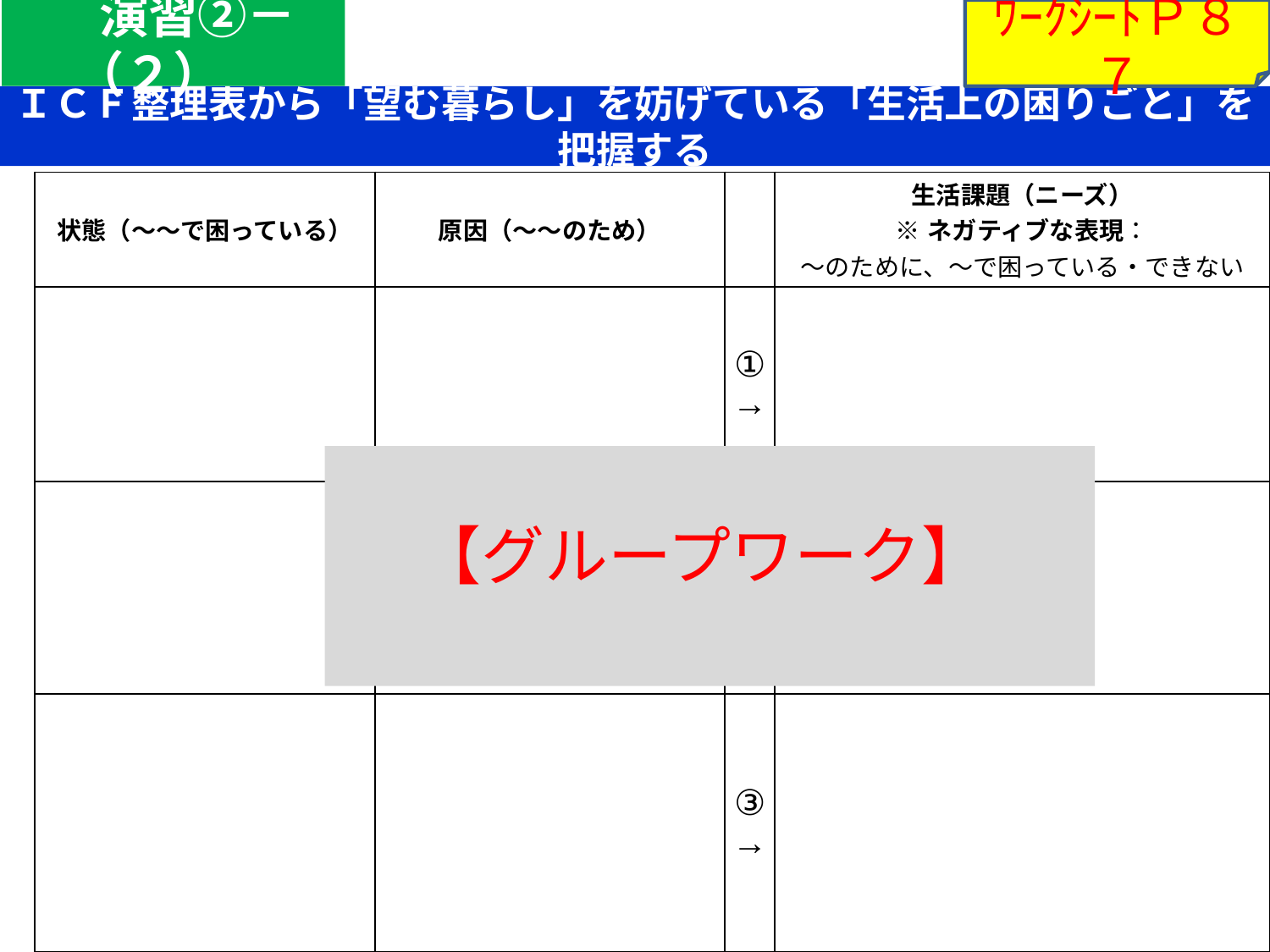

演習②－（２）
ﾜｰｸｼｰﾄＰ８７
ＩＣＦ整理表から「望む暮らし」を妨げている「生活上の困りごと」を把握する
| 状態（～～で困っている） | 原因（～～のため） |  | 生活課題（ニーズ） ※ネガティブな表現： ～のために、～で困っている・できない |
| --- | --- | --- | --- |
|  |  | ① → |  |
|  |  | ② → |  |
|  |  | ③ → |  |
【グループワーク】